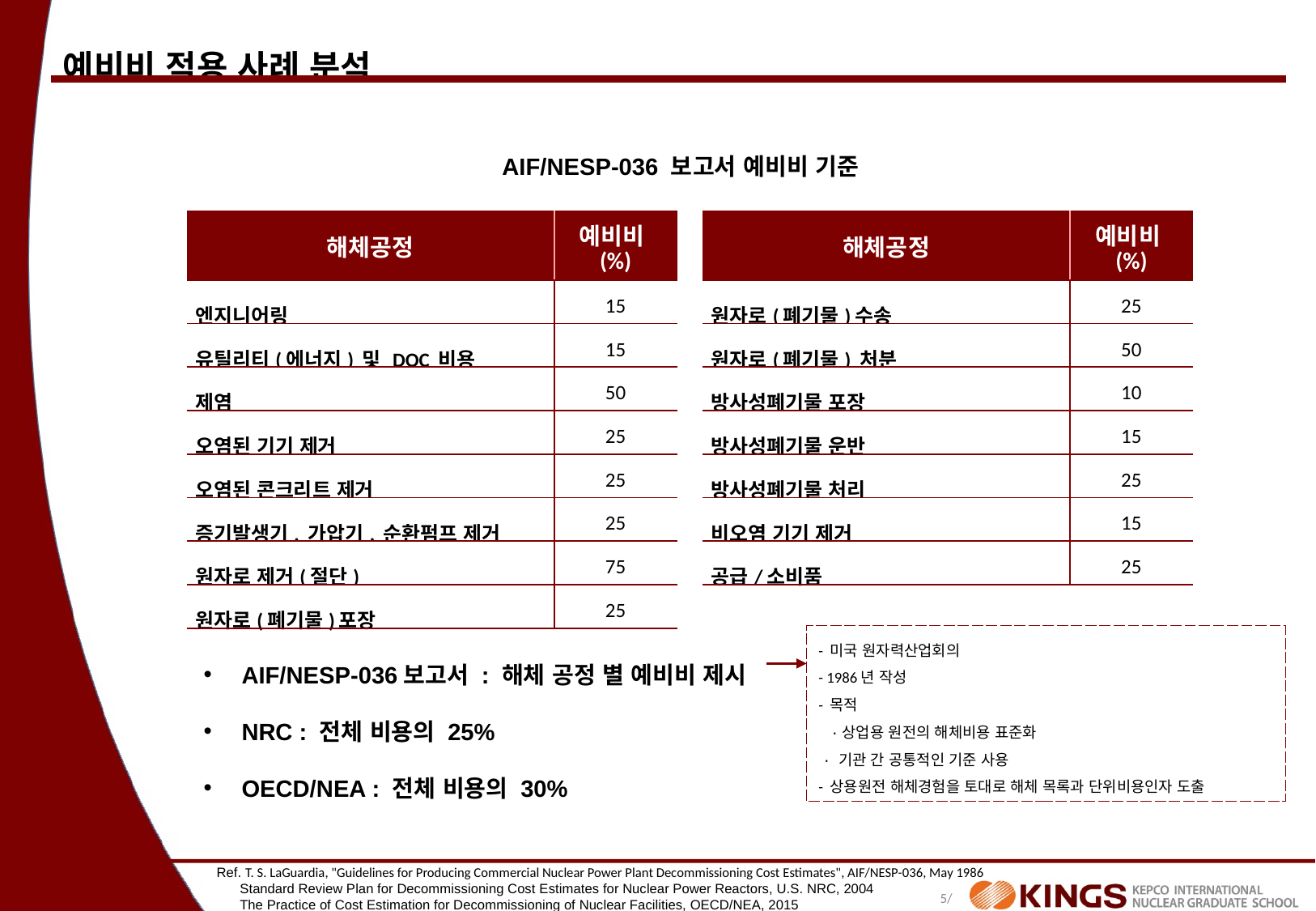

예비비 적용 사례 분석
AIF/NESP-036 보고서 예비비 기준
| 해체공정 | 예비비(%) |
| --- | --- |
| 엔지니어링 | 15 |
| 유틸리티(에너지) 및 DOC 비용 | 15 |
| 제염 | 50 |
| 오염된 기기 제거 | 25 |
| 오염된 콘크리트 제거 | 25 |
| 증기발생기, 가압기, 순환펌프 제거 | 25 |
| 원자로 제거(절단) | 75 |
| 원자로(폐기물)포장 | 25 |
| 해체공정 | 예비비(%) |
| --- | --- |
| 원자로(폐기물)수송 | 25 |
| 원자로(폐기물) 처분 | 50 |
| 방사성폐기물 포장 | 10 |
| 방사성폐기물 운반 | 15 |
| 방사성폐기물 처리 | 25 |
| 비오염 기기 제거 | 15 |
| 공급/소비품 | 25 |
AIF/NESP-036보고서 : 해체 공정 별 예비비 제시
NRC : 전체 비용의 25%
OECD/NEA : 전체 비용의 30%
- 미국 원자력산업회의
- 1986년 작성
- 목적
   ۰상업용 원전의 해체비용 표준화
 ۰ 기관 간 공통적인 기준 사용
- 상용원전 해체경험을 토대로 해체 목록과 단위비용인자 도출
Ref. T. S. LaGuardia, "Guidelines for Producing Commercial Nuclear Power Plant Decommissioning Cost Estimates", AIF/NESP-036, May 1986
      Standard Review Plan for Decommissioning Cost Estimates for Nuclear Power Reactors, U.S. NRC, 2004
      The Practice of Cost Estimation for Decommissioning of Nuclear Facilities, OECD/NEA, 2015